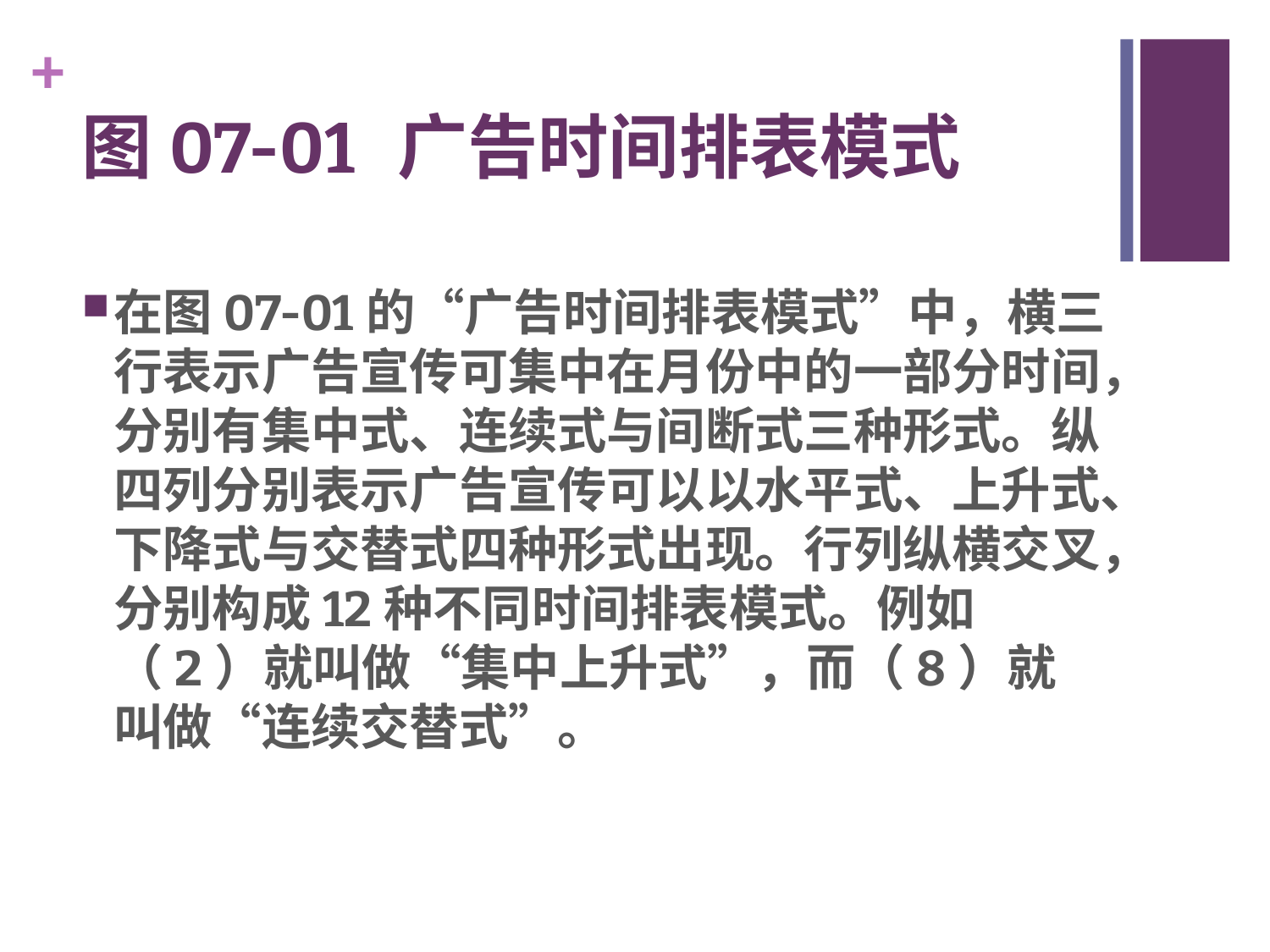

# 图07-01  广告时间排表模式
在图07-01的“广告时间排表模式”中，横三行表示广告宣传可集中在月份中的一部分时间，分别有集中式、连续式与间断式三种形式。纵四列分别表示广告宣传可以以水平式、上升式、下降式与交替式四种形式出现。行列纵横交叉，分别构成12种不同时间排表模式。例如（2）就叫做“集中上升式”，而（8）就叫做“连续交替式”。